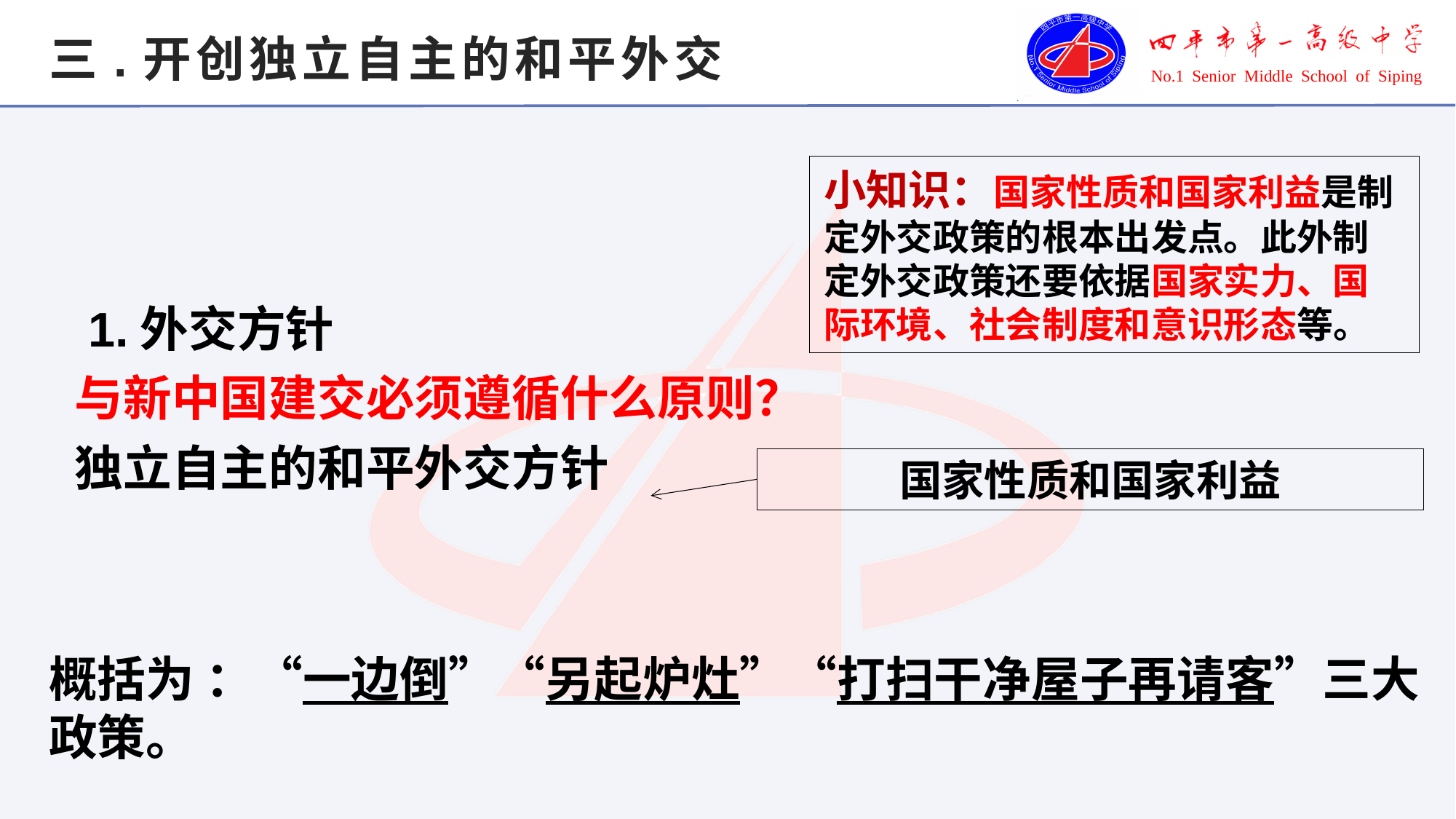

# 三.开创独立自主的和平外交
小知识：国家性质和国家利益是制定外交政策的根本出发点。此外制定外交政策还要依据国家实力、国际环境、社会制度和意识形态等。
 1.外交方针
与新中国建交必须遵循什么原则？
独立自主的和平外交方针
国家性质和国家利益
概括为 ：“一边倒”“另起炉灶”“打扫干净屋子再请客”三大政策。